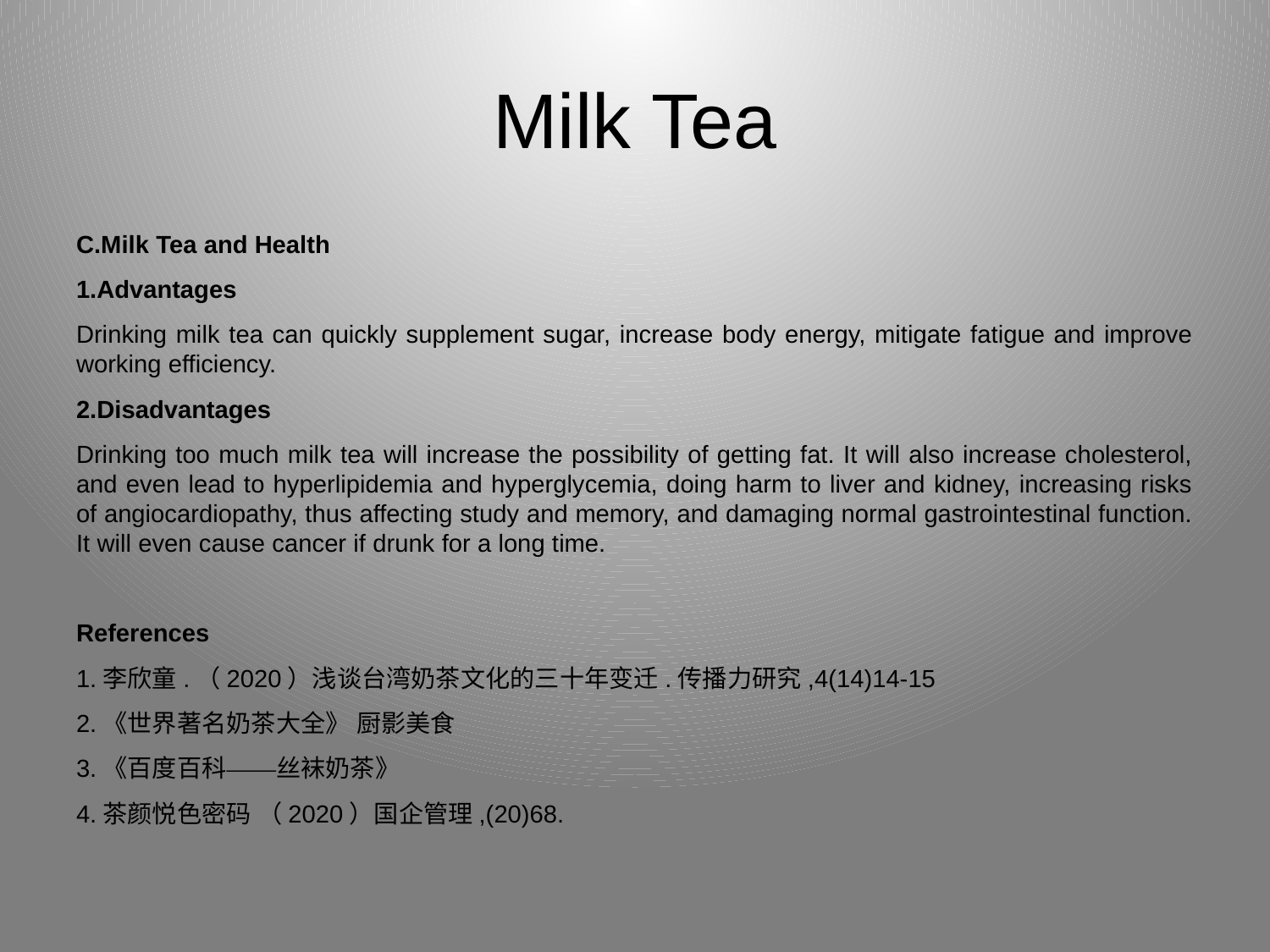

# Milk Tea
C.Milk Tea and Health
1.Advantages
Drinking milk tea can quickly supplement sugar, increase body energy, mitigate fatigue and improve working efficiency.
2.Disadvantages
Drinking too much milk tea will increase the possibility of getting fat. It will also increase cholesterol, and even lead to hyperlipidemia and hyperglycemia, doing harm to liver and kidney, increasing risks of angiocardiopathy, thus affecting study and memory, and damaging normal gastrointestinal function. It will even cause cancer if drunk for a long time.

References
1.李欣童.（2020）浅谈台湾奶茶文化的三十年变迁.传播力研究,4(14)14-15
2.《世界著名奶茶大全》 厨影美食
3.《百度百科——丝袜奶茶》
4.茶颜悦色密码 （2020）国企管理,(20)68.